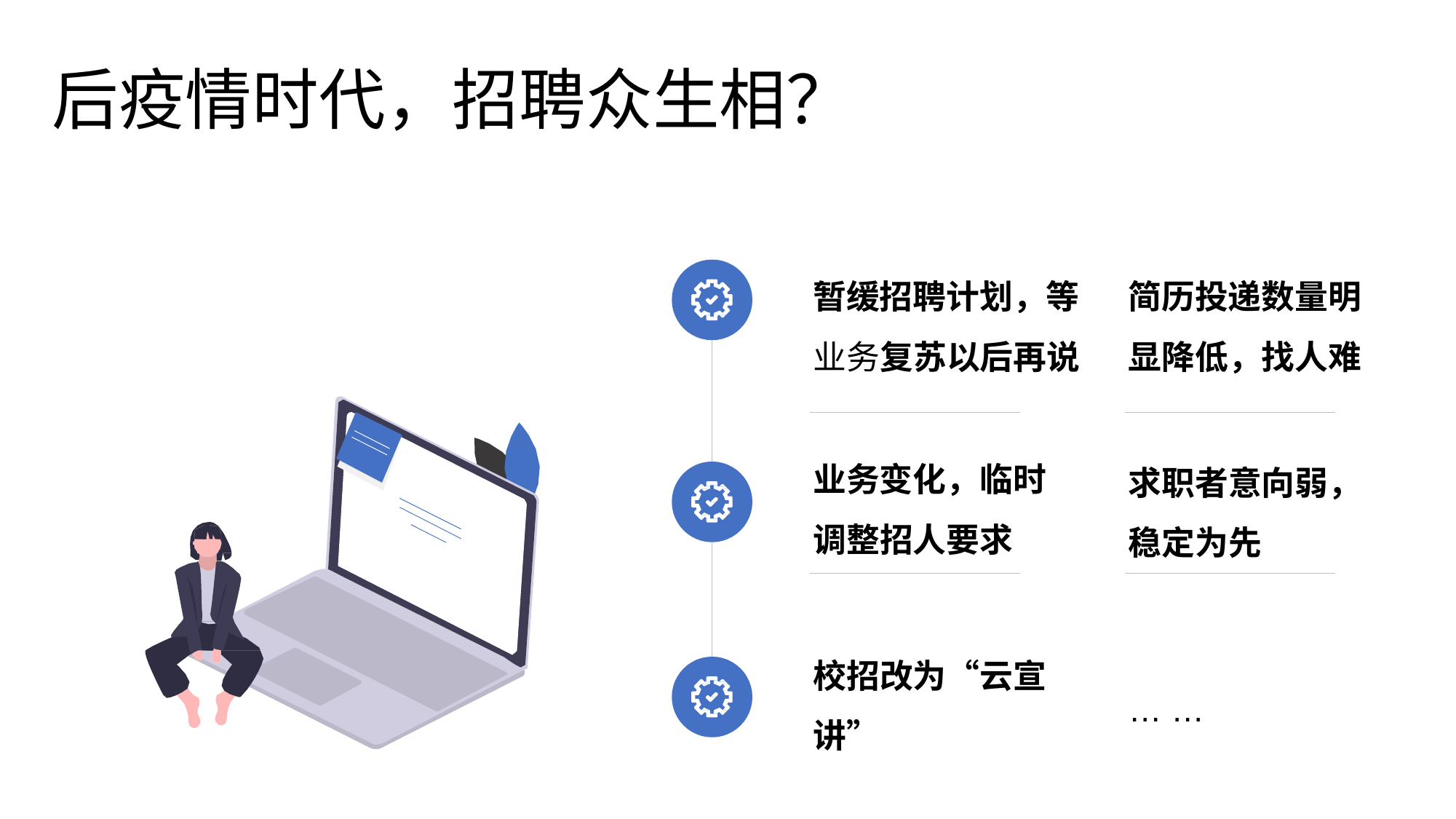

# 后疫情时代，招聘众生相？
暂缓招聘计划，等
业务复苏以后再说
简历投递数量明
显降低，找人难

业务变化，临时
调整招人要求

求职者意向弱， 稳定为先

校招改为“云宣讲”

… …